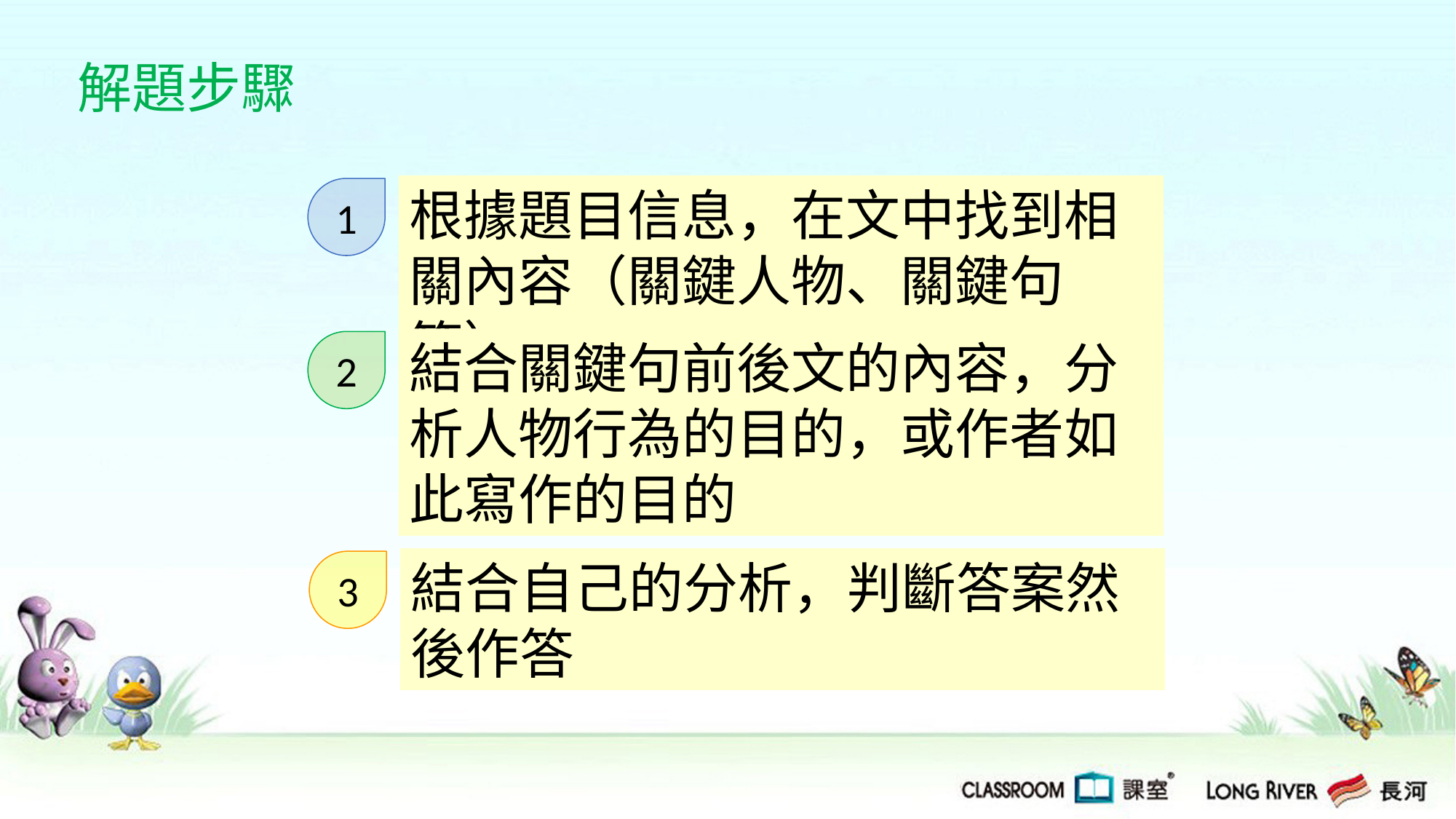

解題步驟
根據題目信息，在文中找到相關內容（關鍵人物、關鍵句等）
1
結合關鍵句前後文的內容，分析人物行為的目的，或作者如此寫作的目的
2
結合自己的分析，判斷答案然後作答
3